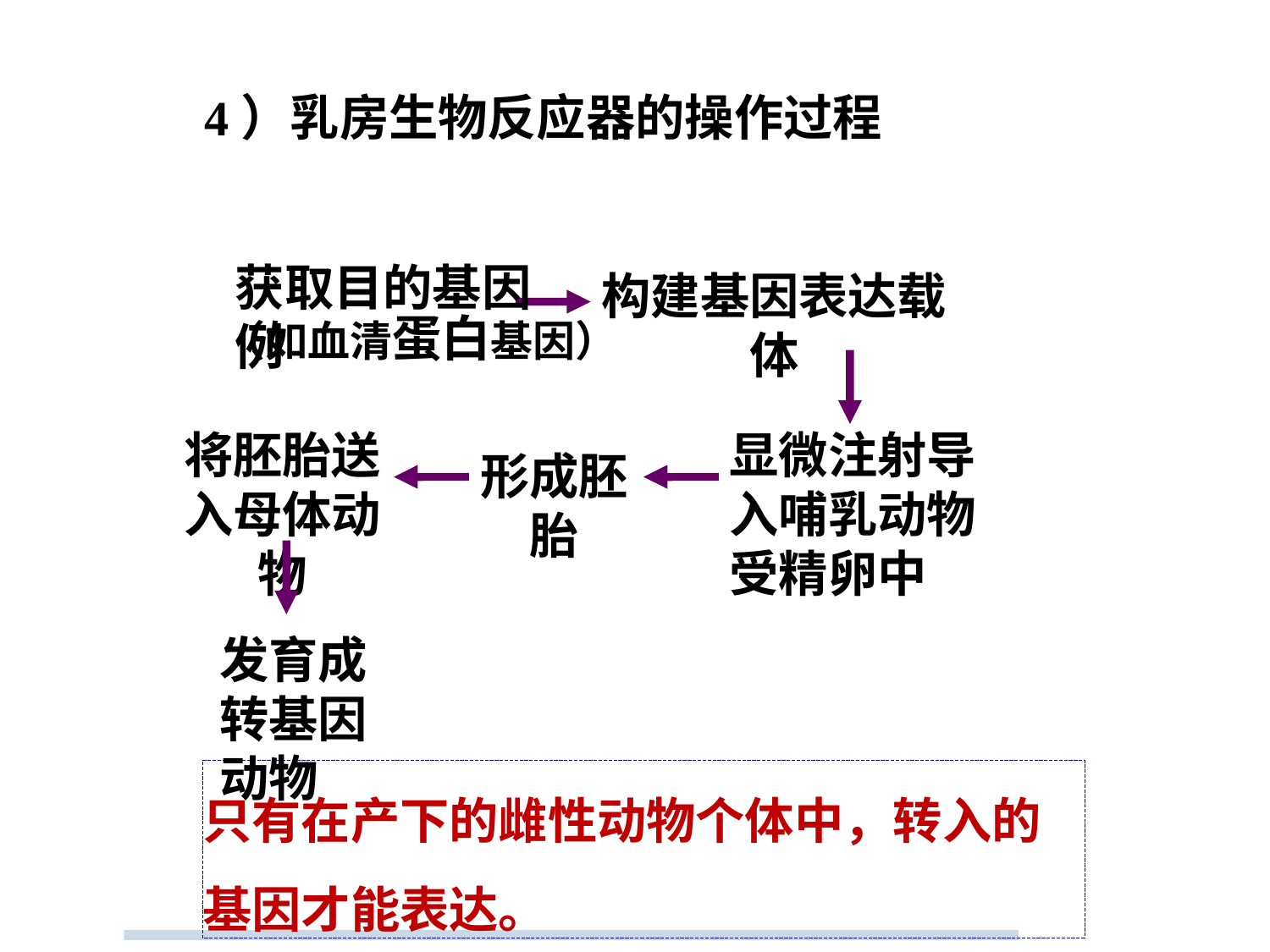

4）乳房生物反应器的操作过程
获取目的基因例
构建基因表达载体
（如血清蛋白基因）

将胚胎送入母体动物
显微注射导入哺乳动物受精卵中
形成胚胎

发育成转基因动物
只有在产下的雌性动物个体中，转入的基因才能表达。